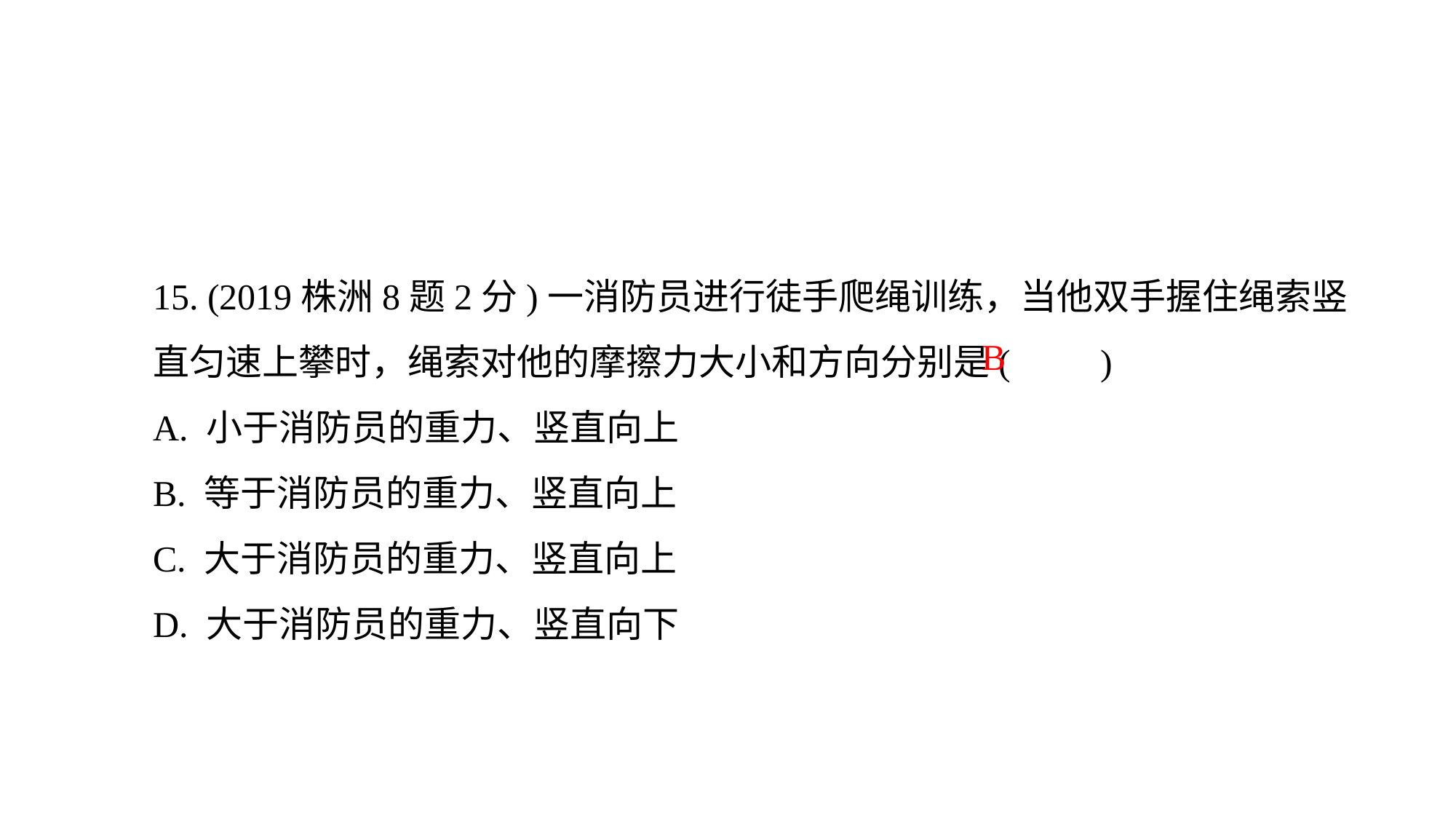

15. (2019株洲8题2分)一消防员进行徒手爬绳训练，当他双手握住绳索竖直匀速上攀时，绳索对他的摩擦力大小和方向分别是(　　)
A. 小于消防员的重力、竖直向上
B. 等于消防员的重力、竖直向上
C. 大于消防员的重力、竖直向上
D. 大于消防员的重力、竖直向下
B